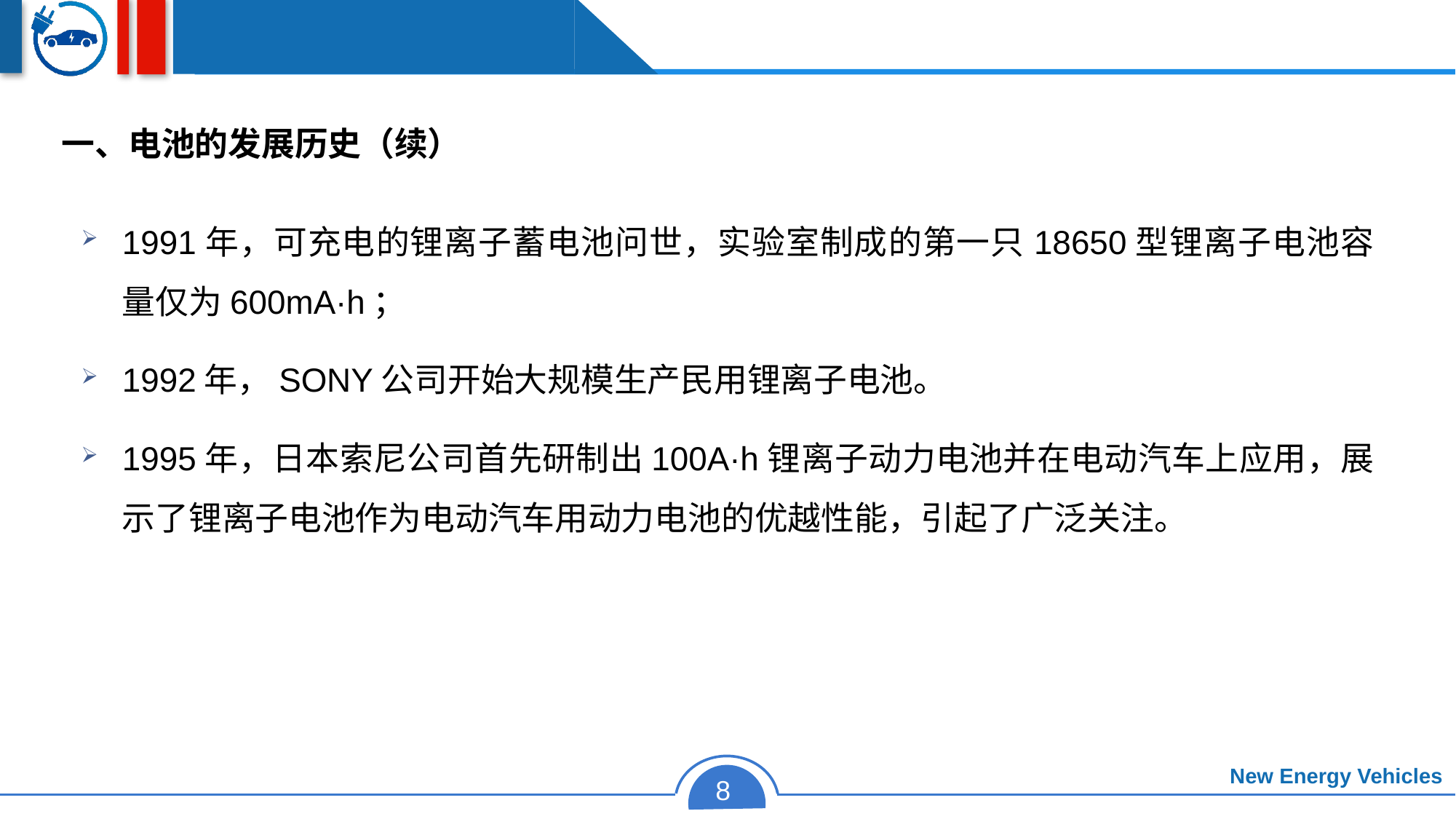

一、电池的发展历史（续）
1991年，可充电的锂离子蓄电池问世，实验室制成的第一只18650型锂离子电池容量仅为600mA·h；
1992年，SONY公司开始大规模生产民用锂离子电池。
1995年，日本索尼公司首先研制出100A·h锂离子动力电池并在电动汽车上应用，展示了锂离子电池作为电动汽车用动力电池的优越性能，引起了广泛关注。